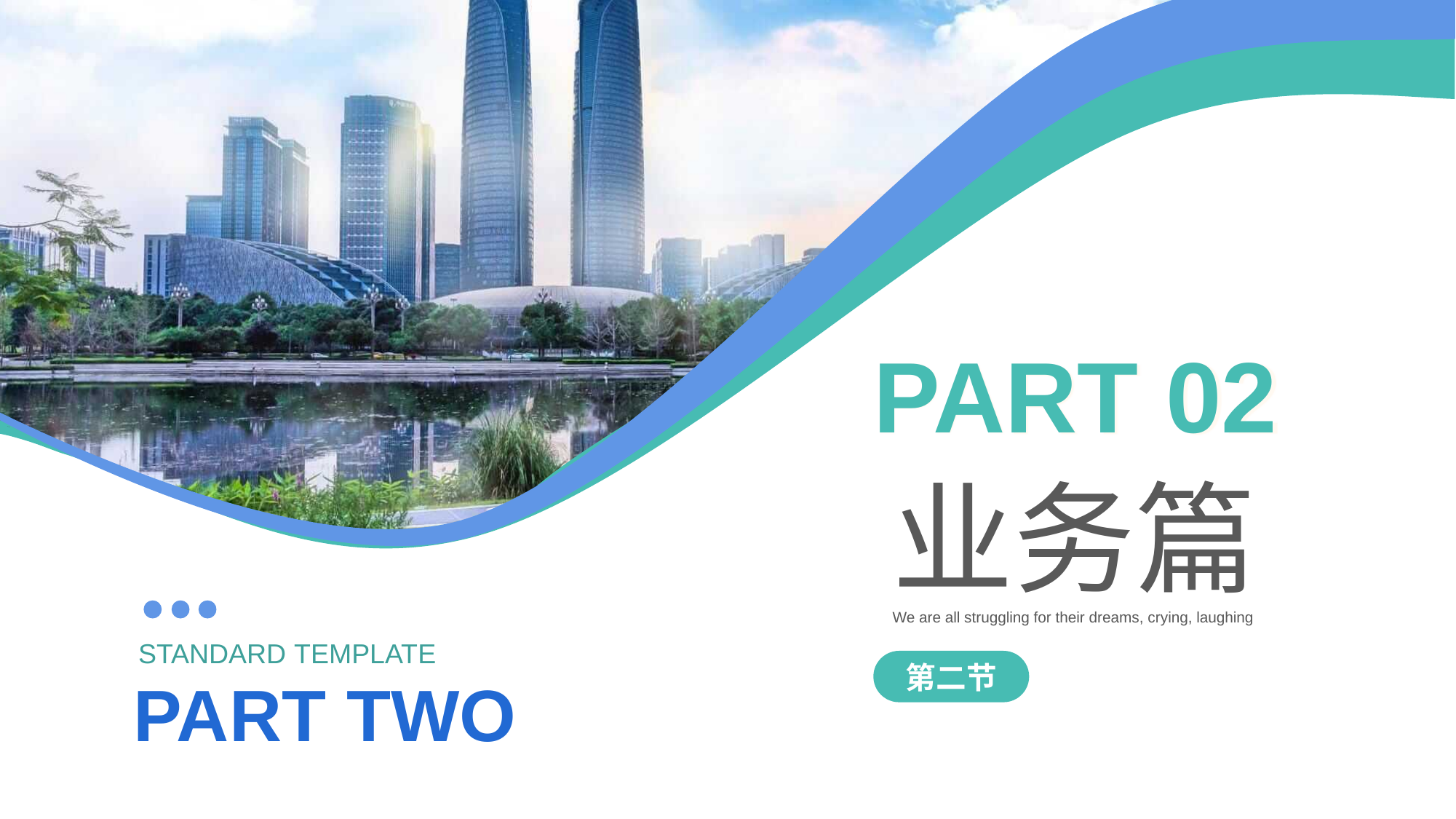

PART 02
业务篇
We are all struggling for their dreams, crying, laughing

STANDARD  TEMPLATE
第二节
PART TWO